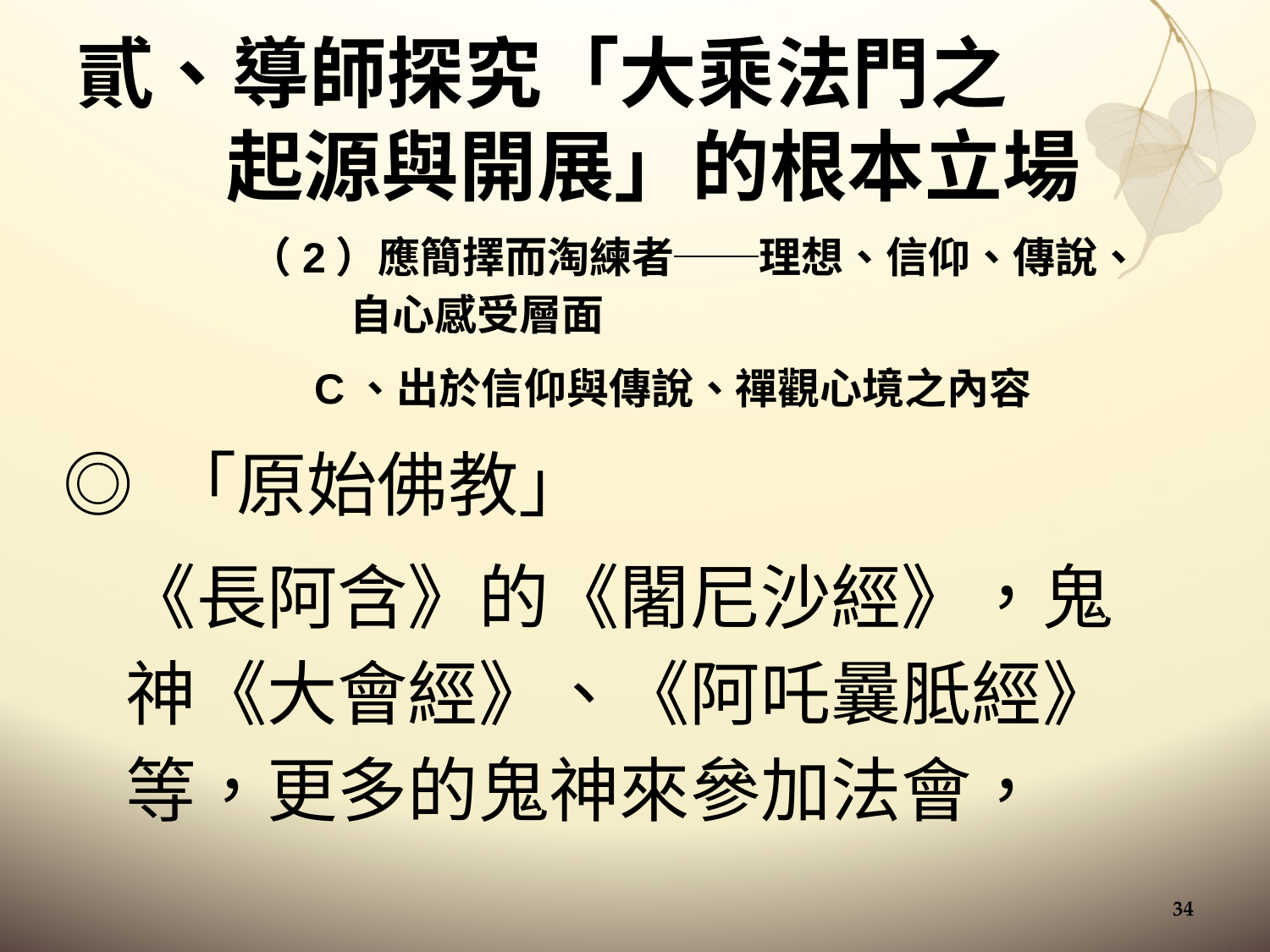

# 貳、導師探究「大乘法門之起源與開展」的根本立場
（2）應簡擇而淘練者──理想、信仰、傳說、自心感受層面
 C、出於信仰與傳說、禪觀心境之內容
◎ 「原始佛教」
《長阿含》的《闍尼沙經》，鬼神《大會經》、《阿吒曩胝經》等，更多的鬼神來參加法會，
34